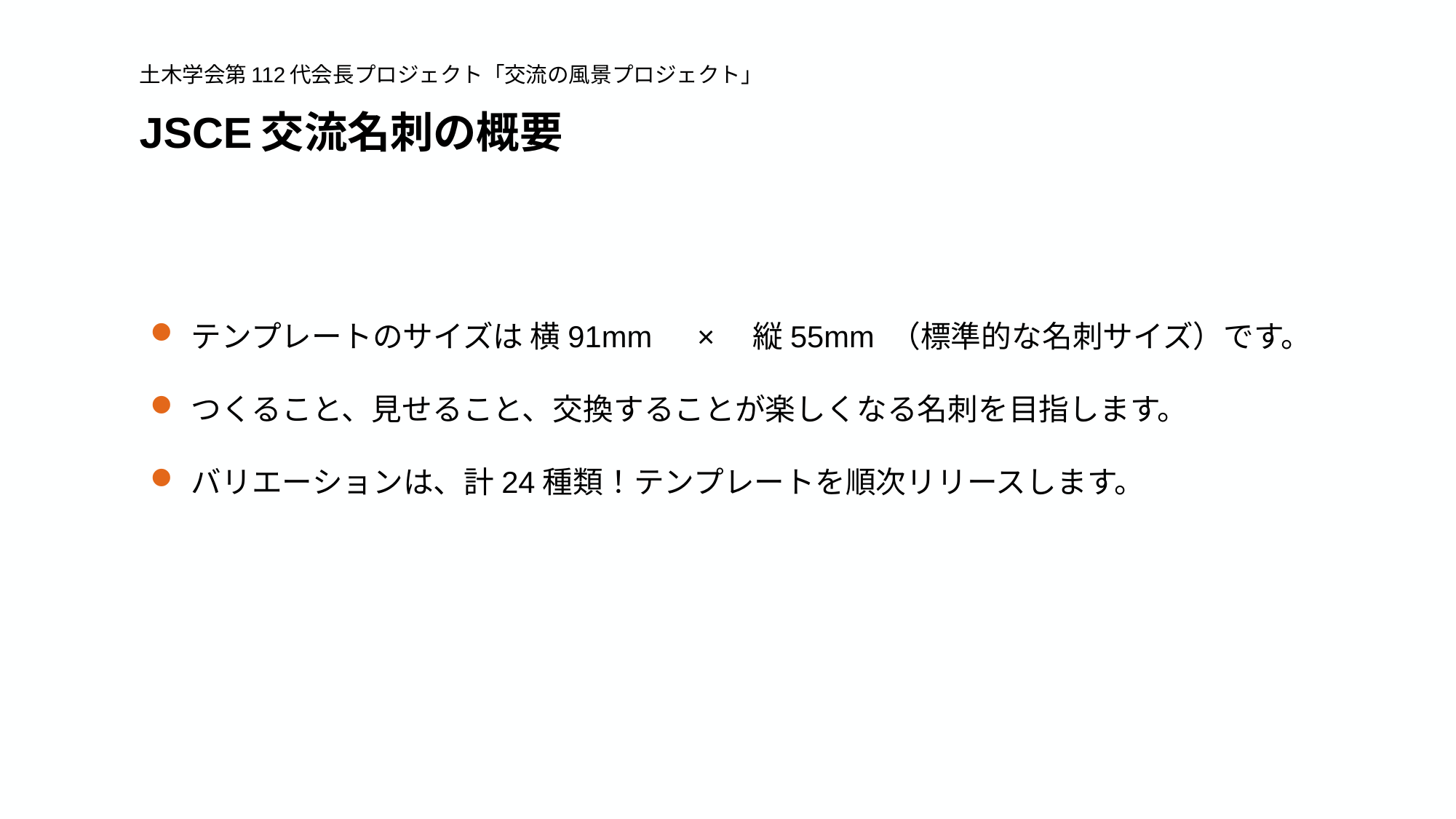

土木学会第112代会長プロジェクト「交流の風景プロジェクト」
　
JSCE交流名刺の概要
テンプレートのサイズは 横91mm　×　縦55mm （標準的な名刺サイズ）です。

つくること、見せること、交換することが楽しくなる名刺を目指します。

バリエーションは、計24種類！テンプレートを順次リリースします。